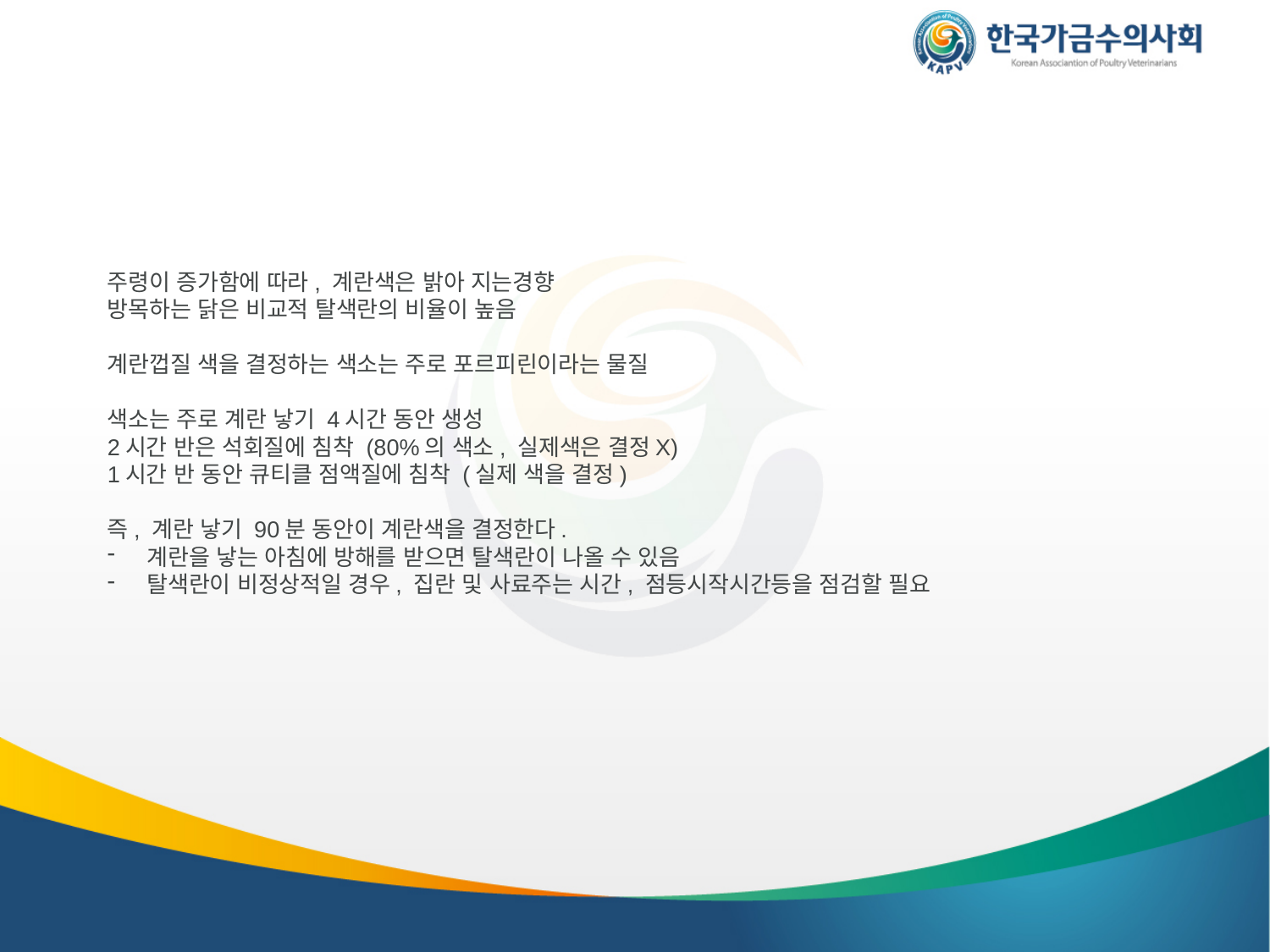

#
주령이 증가함에 따라, 계란색은 밝아 지는경향
방목하는 닭은 비교적 탈색란의 비율이 높음

계란껍질 색을 결정하는 색소는 주로 포르피린이라는 물질

색소는 주로 계란 낳기 4시간 동안 생성
2시간 반은 석회질에 침착 (80%의 색소, 실제색은 결정X)
1시간 반 동안 큐티클 점액질에 침착 (실제 색을 결정)

즉, 계란 낳기 90분 동안이 계란색을 결정한다.
계란을 낳는 아침에 방해를 받으면 탈색란이 나올 수 있음
탈색란이 비정상적일 경우, 집란 및 사료주는 시간, 점등시작시간등을 점검할 필요